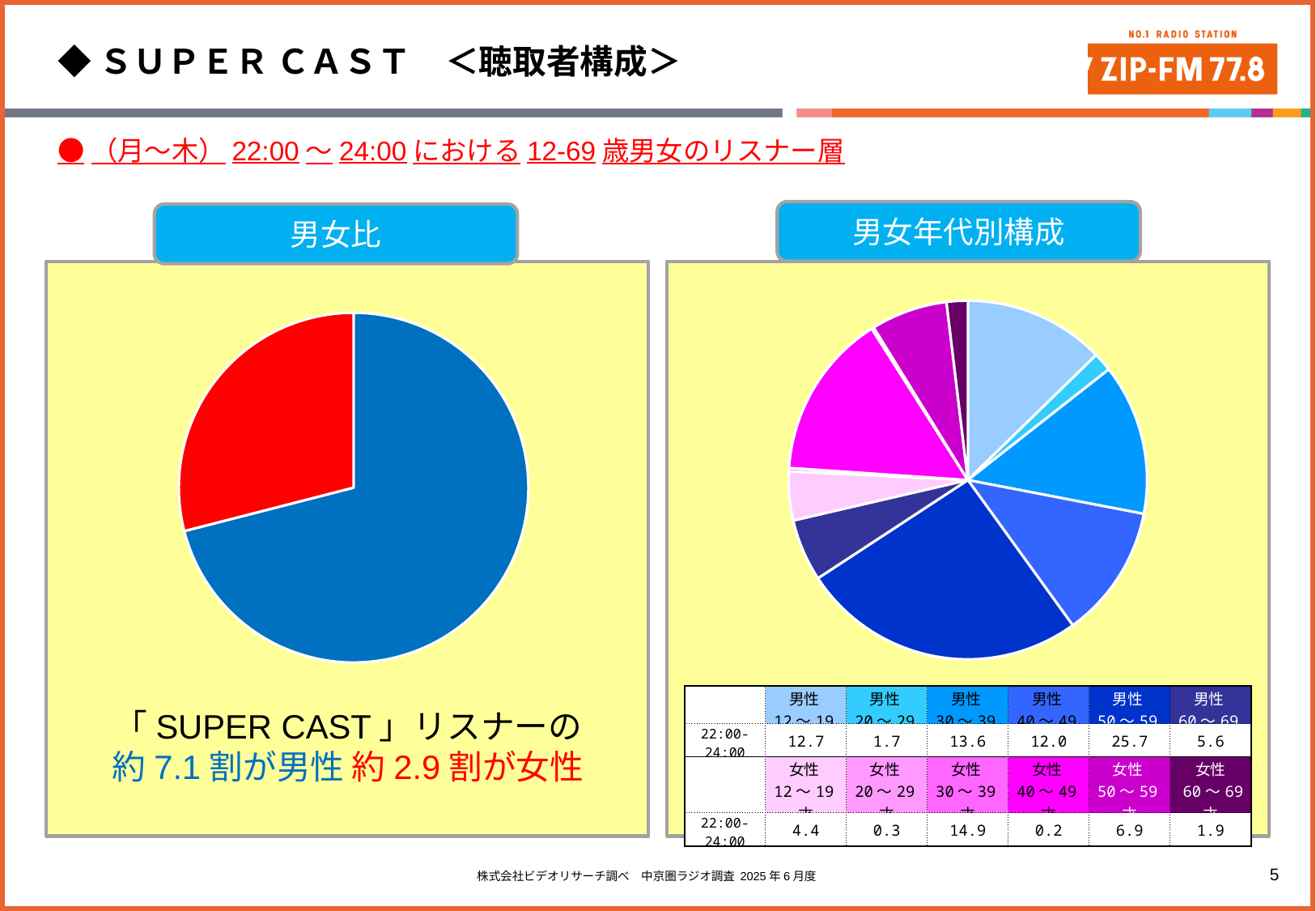

◆ＳＵＰＥＲ ＣＡＳＴ　＜聴取者構成＞
●（月～木）22:00～24:00における12-69歳男女のリスナー層
男女年代別構成
男女比

### Chart

| Category |
|---|

### Chart

| Category |  |
|---|---|
| 男性 12～19才 | 12.7 |
| 男性 20～29才 | 1.7 |
| 男性 30～39才 | 13.6 |
| 男性 40～49才 | 12.0 |
| 男性 50～59才 | 25.7 |
| 男性 60～69才 | 5.6 |
| 女性 12～19才 | 4.4 |
| 女性 20～29才 | 0.3 |
| 女性 30～39才 | 14.9 |
| 女性 40～49才 | 0.2 |
| 女性 50～59才 | 6.9 |
| 女性 60～69才 | 1.9 |

### Chart

| Category |  |
|---|---|
| 男性 | 7.1 |
| 女性 | 2.9 |
|  | 男性 12～19才 | 男性 20～29才 | 男性 30～39才 | 男性 40～49才 | 男性 50～59才 | 男性 60～69才 |
| --- | --- | --- | --- | --- | --- | --- |
| 22:00-24:00 | 12.7 | 1.7 | 13.6 | 12.0 | 25.7 | 5.6 |
|  | 女性 12～19才 | 女性 20～29才 | 女性 30～39才 | 女性 40～49才 | 女性 50～59才 | 女性 60～69才 |
| 22:00-24:00 | 4.4 | 0.3 | 14.9 | 0.2 | 6.9 | 1.9 |
「SUPER CAST」リスナーの
約7.1割が男性 約2.9割が女性
株式会社ビデオリサーチ調べ　中京圏ラジオ調査 2025年6月度